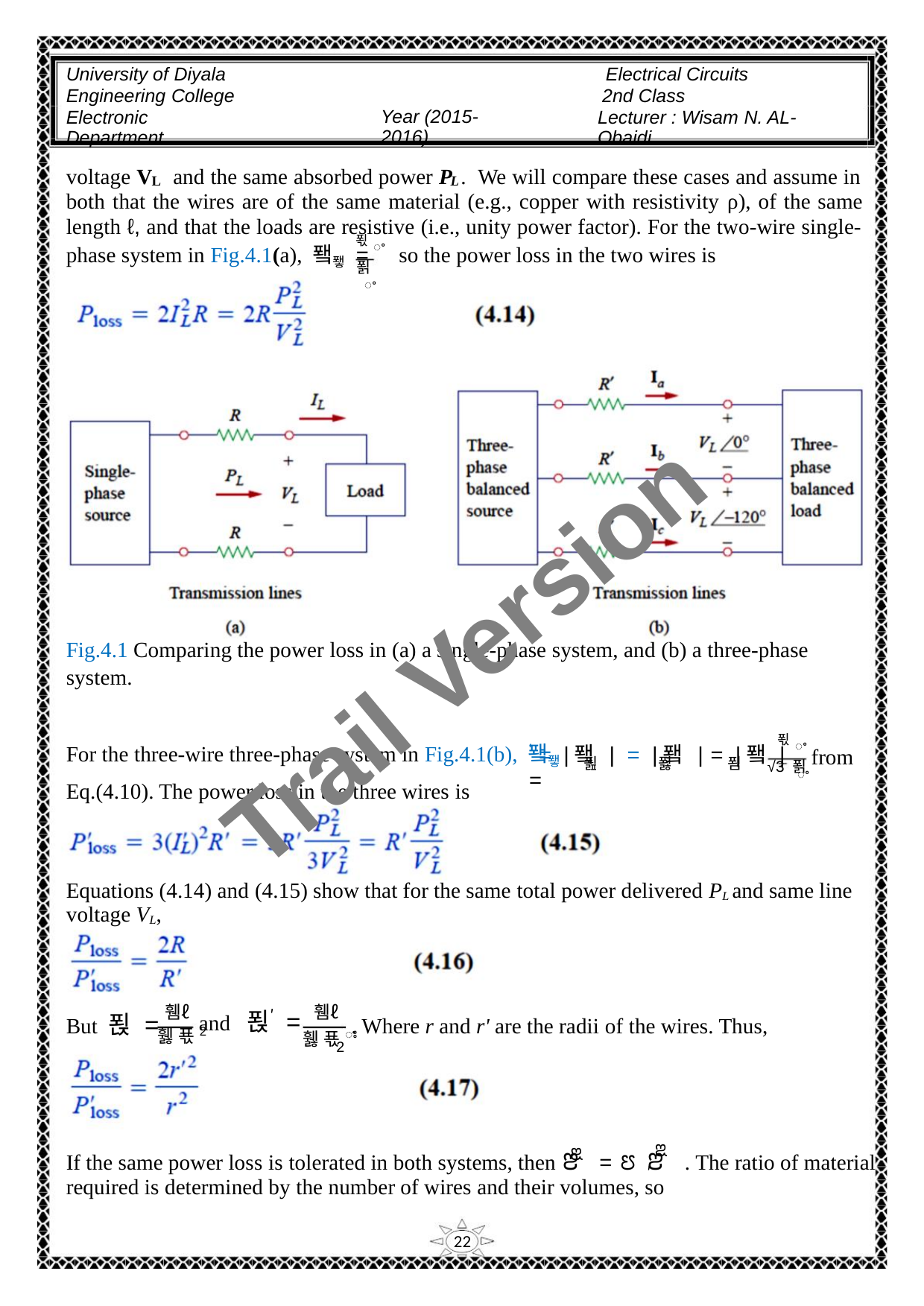

University of Diyala
Engineering College
Electronic Department
Electrical Circuits
2nd Class
Lecturer : Wisam N. AL-Obaidi
Year (2015-2016)
voltage V and the same absorbed power P . We will compare these cases and assume in
L
L
both that the wires are of the same material (e.g., copper with resistivity ρ), of the same
length ℓ, and that the loads are resistive (i.e., unity power factor). For the two-wire single-
푃ꢀ
푉
ꢀ
phase system in Fig.4.1(a), 퐼퐿 = so the power loss in the two wires is
Trail Version
Trail Version
Trail Version
Trail Version
Trail Version
Trail Version
Trail Version
Trail Version
Trail Version
Trail Version
Trail Version
Trail Version
Trail Version
Fig.4.1 Comparing the power loss in (a) a single-phase system, and (b) a three-phase
system.
푃ꢀ
√3 푉
′ = |퐼 | = |퐼 | = |퐼 | =
For the three-wire three-phase system in Fig.4.1(b), 퐼퐿
from
푎 푏 푐
ꢀ
Eq.(4.10). The power loss in the three wires is
Equations (4.14) and (4.15) show that for the same total power delivered PL and same line
voltage VL,
휌ℓ
휋 푟2
휌ℓ
and 푅′ =
But 푅 =
. Where r and r' are the radii of the wires. Thus,
2
휋 푟ꢁ
ꢃ
′
ꢃ
If the same power loss is tolerated in both systems, then ꢂ = ꢄ ꢂ . The ratio of material
required is determined by the number of wires and their volumes, so
22